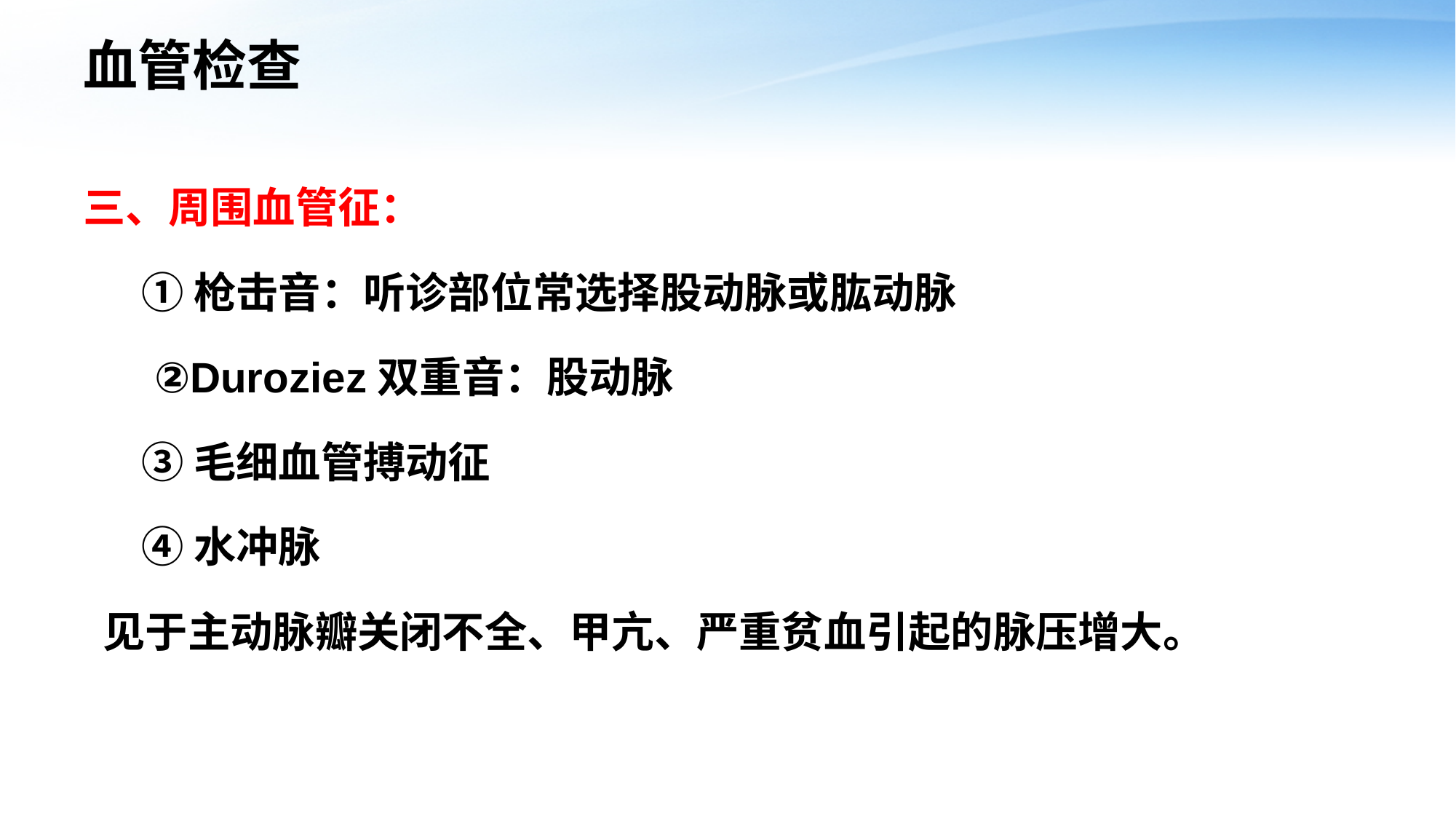

# 血管检查
三、周围血管征：
      ①枪击音：听诊部位常选择股动脉或肱动脉
      ②Duroziez双重音：股动脉
      ③毛细血管搏动征
      ④水冲脉
 见于主动脉瓣关闭不全、甲亢、严重贫血引起的脉压增大。